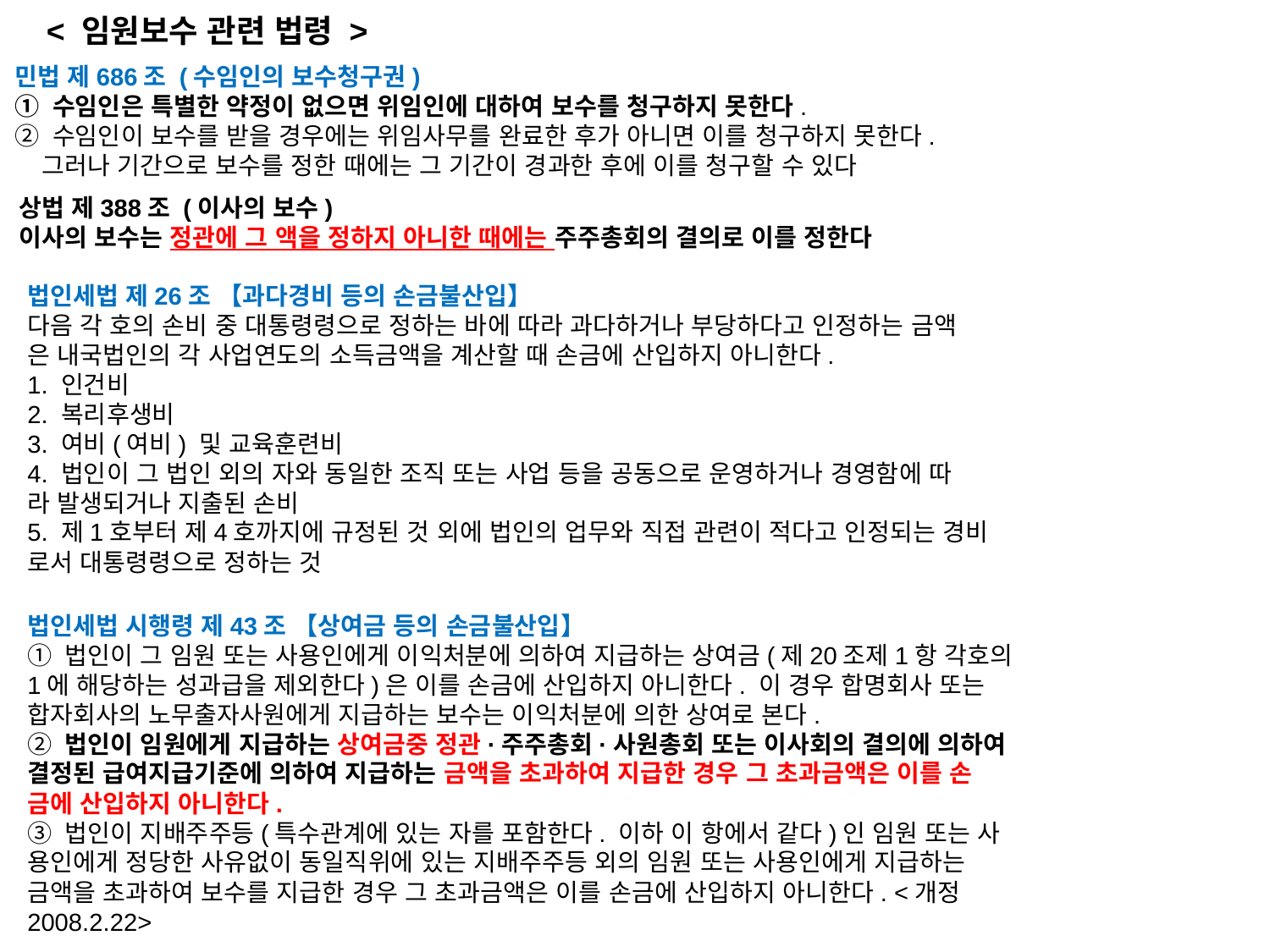

< 임원보수 관련 법령 >
민법 제686조 (수임인의 보수청구권)
① 수임인은 특별한 약정이 없으면 위임인에 대하여 보수를 청구하지 못한다.
② 수임인이 보수를 받을 경우에는 위임사무를 완료한 후가 아니면 이를 청구하지 못한다.
   그러나 기간으로 보수를 정한 때에는 그 기간이 경과한 후에 이를 청구할 수 있다
상법 제388조 (이사의 보수)
이사의 보수는 정관에 그 액을 정하지 아니한 때에는 주주총회의 결의로 이를 정한다
법인세법 제26조 【과다경비 등의 손금불산입】
다음 각 호의 손비 중 대통령령으로 정하는 바에 따라 과다하거나 부당하다고 인정하는 금액
은 내국법인의 각 사업연도의 소득금액을 계산할 때 손금에 산입하지 아니한다.
1. 인건비
2. 복리후생비
3. 여비(여비) 및 교육훈련비
4. 법인이 그 법인 외의 자와 동일한 조직 또는 사업 등을 공동으로 운영하거나 경영함에 따
라 발생되거나 지출된 손비
5. 제1호부터 제4호까지에 규정된 것 외에 법인의 업무와 직접 관련이 적다고 인정되는 경비
로서 대통령령으로 정하는 것
법인세법 시행령 제43조 【상여금 등의 손금불산입】
① 법인이 그 임원 또는 사용인에게 이익처분에 의하여 지급하는 상여금(제20조제1항 각호의
1에 해당하는 성과급을 제외한다)은 이를 손금에 산입하지 아니한다. 이 경우 합명회사 또는
합자회사의 노무출자사원에게 지급하는 보수는 이익처분에 의한 상여로 본다.
② 법인이 임원에게 지급하는 상여금중 정관·주주총회·사원총회 또는 이사회의 결의에 의하여
결정된 급여지급기준에 의하여 지급하는 금액을 초과하여 지급한 경우 그 초과금액은 이를 손
금에 산입하지 아니한다.
③ 법인이 지배주주등(특수관계에 있는 자를 포함한다. 이하 이 항에서 같다)인 임원 또는 사
용인에게 정당한 사유없이 동일직위에 있는 지배주주등 외의 임원 또는 사용인에게 지급하는
금액을 초과하여 보수를 지급한 경우 그 초과금액은 이를 손금에 산입하지 아니한다. <개정
2008.2.22>